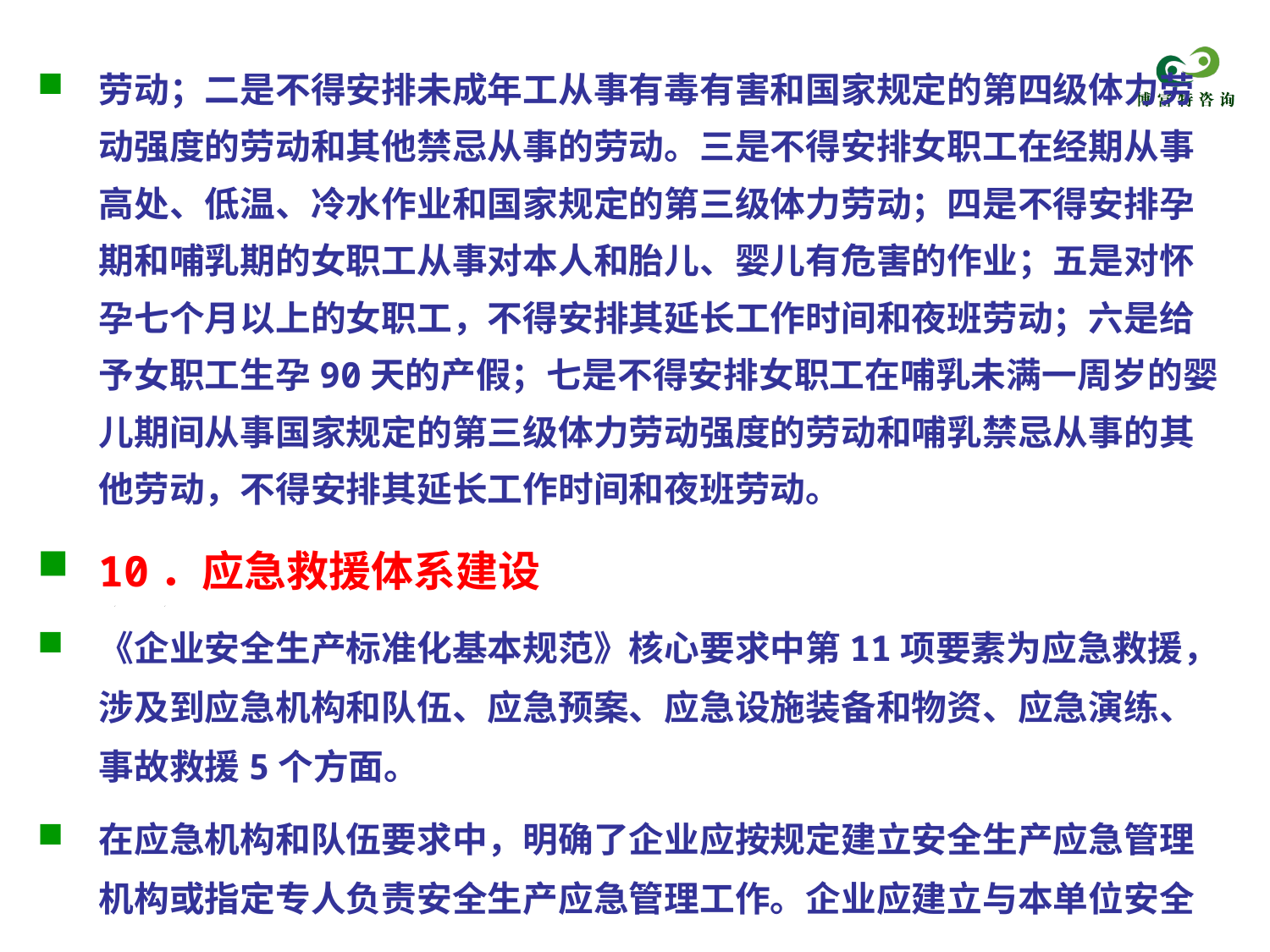

劳动；二是不得安排未成年工从事有毒有害和国家规定的第四级体力劳动强度的劳动和其他禁忌从事的劳动。三是不得安排女职工在经期从事高处、低温、冷水作业和国家规定的第三级体力劳动；四是不得安排孕期和哺乳期的女职工从事对本人和胎儿、婴儿有危害的作业；五是对怀孕七个月以上的女职工，不得安排其延长工作时间和夜班劳动；六是给予女职工生孕90天的产假；七是不得安排女职工在哺乳未满一周岁的婴儿期间从事国家规定的第三级体力劳动强度的劳动和哺乳禁忌从事的其他劳动，不得安排其延长工作时间和夜班劳动。
10．应急救援体系建设
《企业安全生产标准化基本规范》核心要求中第11项要素为应急救援，涉及到应急机构和队伍、应急预案、应急设施装备和物资、应急演练、事故救援5个方面。
在应急机构和队伍要求中，明确了企业应按规定建立安全生产应急管理机构或指定专人负责安全生产应急管理工作。企业应建立与本单位安全